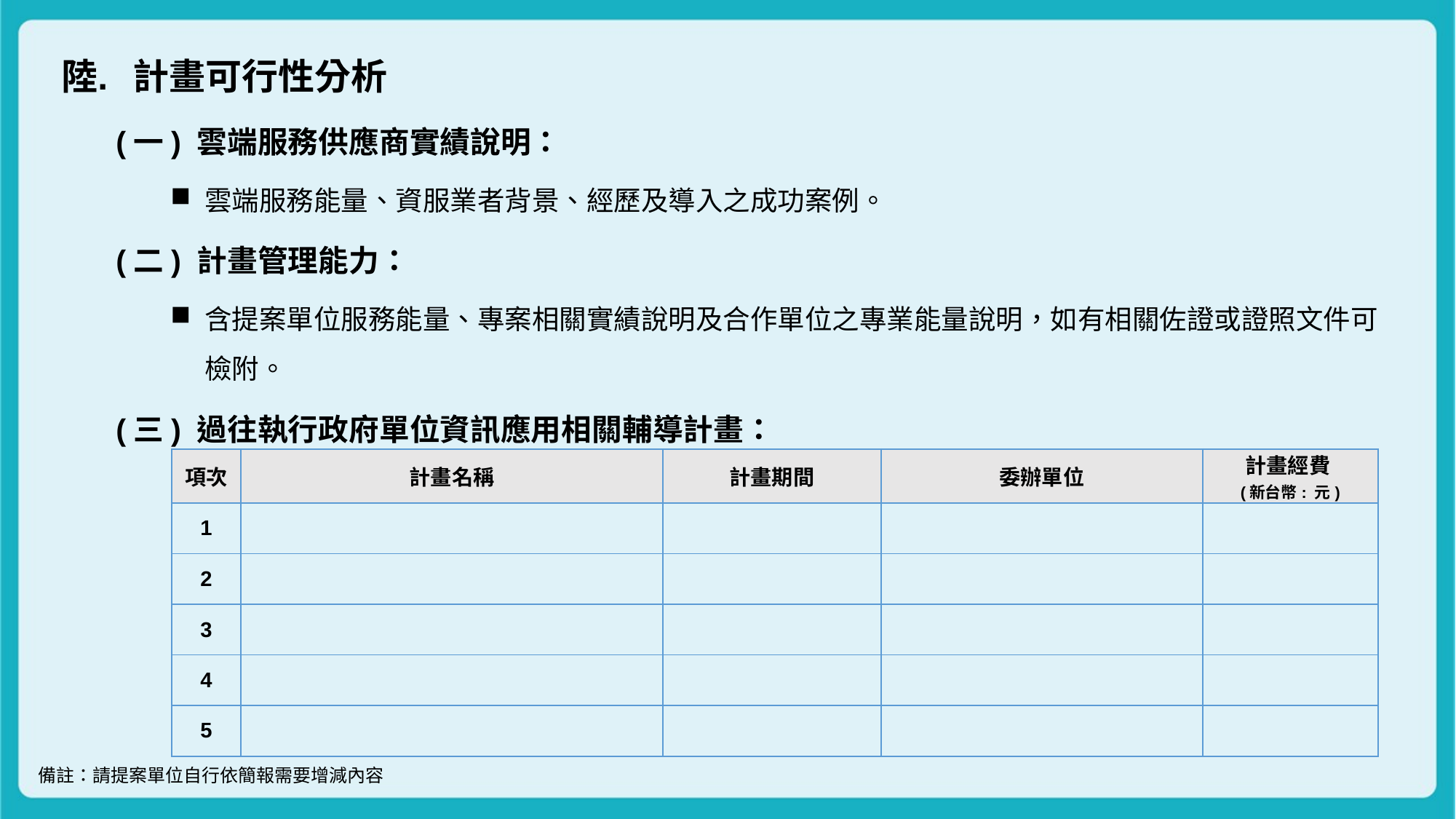

計畫可行性分析
(一) 雲端服務供應商實績說明：
雲端服務能量、資服業者背景、經歷及導入之成功案例。
(二) 計畫管理能力：
含提案單位服務能量、專案相關實績說明及合作單位之專業能量說明，如有相關佐證或證照文件可檢附。
(三) 過往執行政府單位資訊應用相關輔導計畫：

| 項次 | 計畫名稱 | 計畫期間 | 委辦單位 | 計畫經費 (新台幣: 元) |
| --- | --- | --- | --- | --- |
| 1 |  |  |  |  |
| 2 |  |  |  |  |
| 3 |  |  |  |  |
| 4 |  |  |  |  |
| 5 |  |  |  |  |
備註：請提案單位自行依簡報需要增減內容